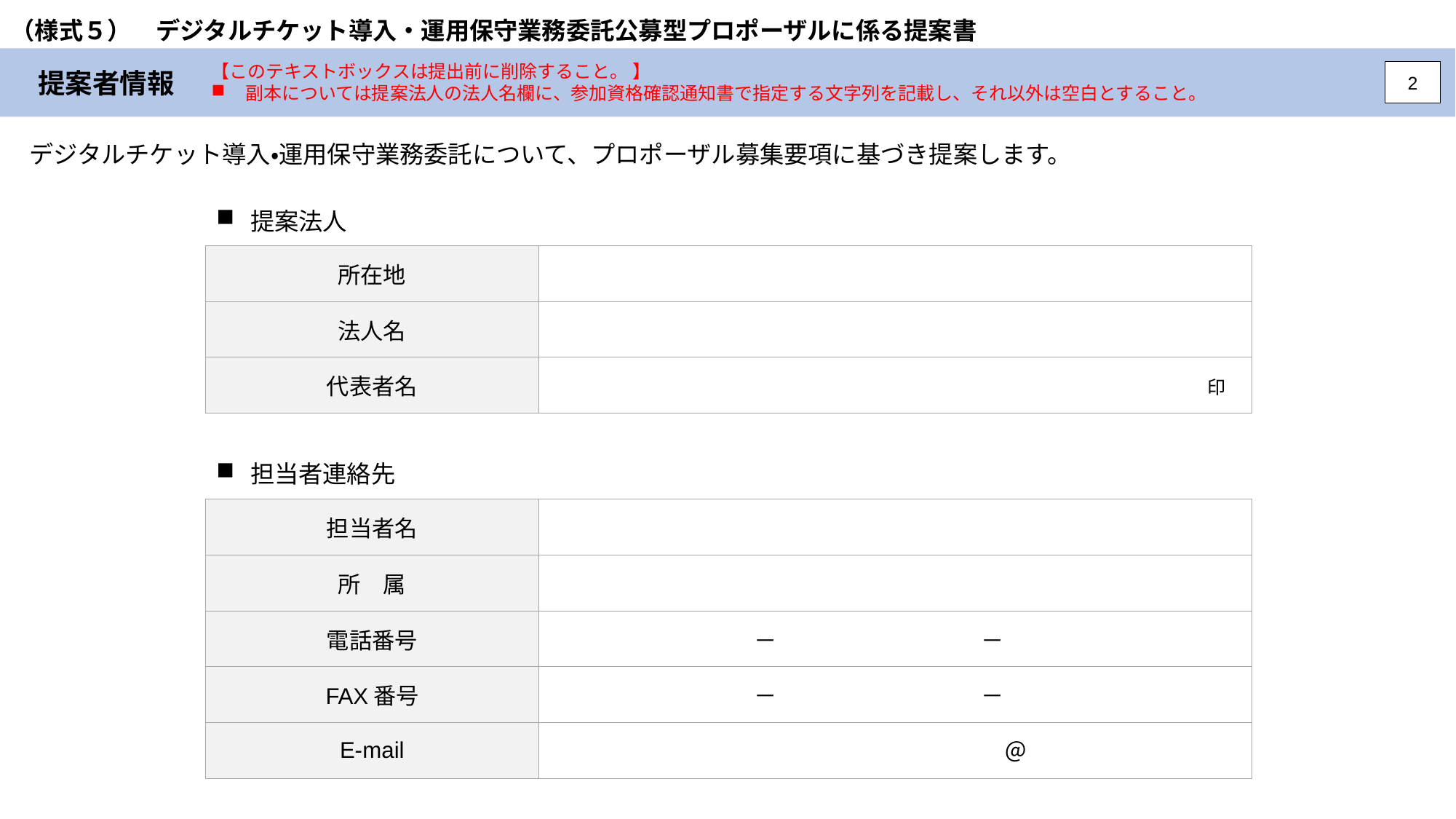

（様式５）　デジタルチケット導入・運用保守業務委託公募型プロポーザルに係る提案書
　提案者情報
【このテキストボックスは提出前に削除すること。 】
副本については提案法人の法人名欄に、参加資格確認通知書で指定する文字列を記載し、それ以外は空白とすること。
2
デジタルチケット導入・運用保守業務委託について、プロポーザル募集要項に基づき提案します。
提案法人
| 所在地 |  |
| --- | --- |
| 法人名 |  |
| 代表者名 |  |
印
担当者連絡先
| 担当者名 |  |
| --- | --- |
| 所　属 |  |
| 電話番号 | －　　　　　　　　　－ |
| FAX番号 | －　　　　　　　　　－ |
| E-mail | ＠ |